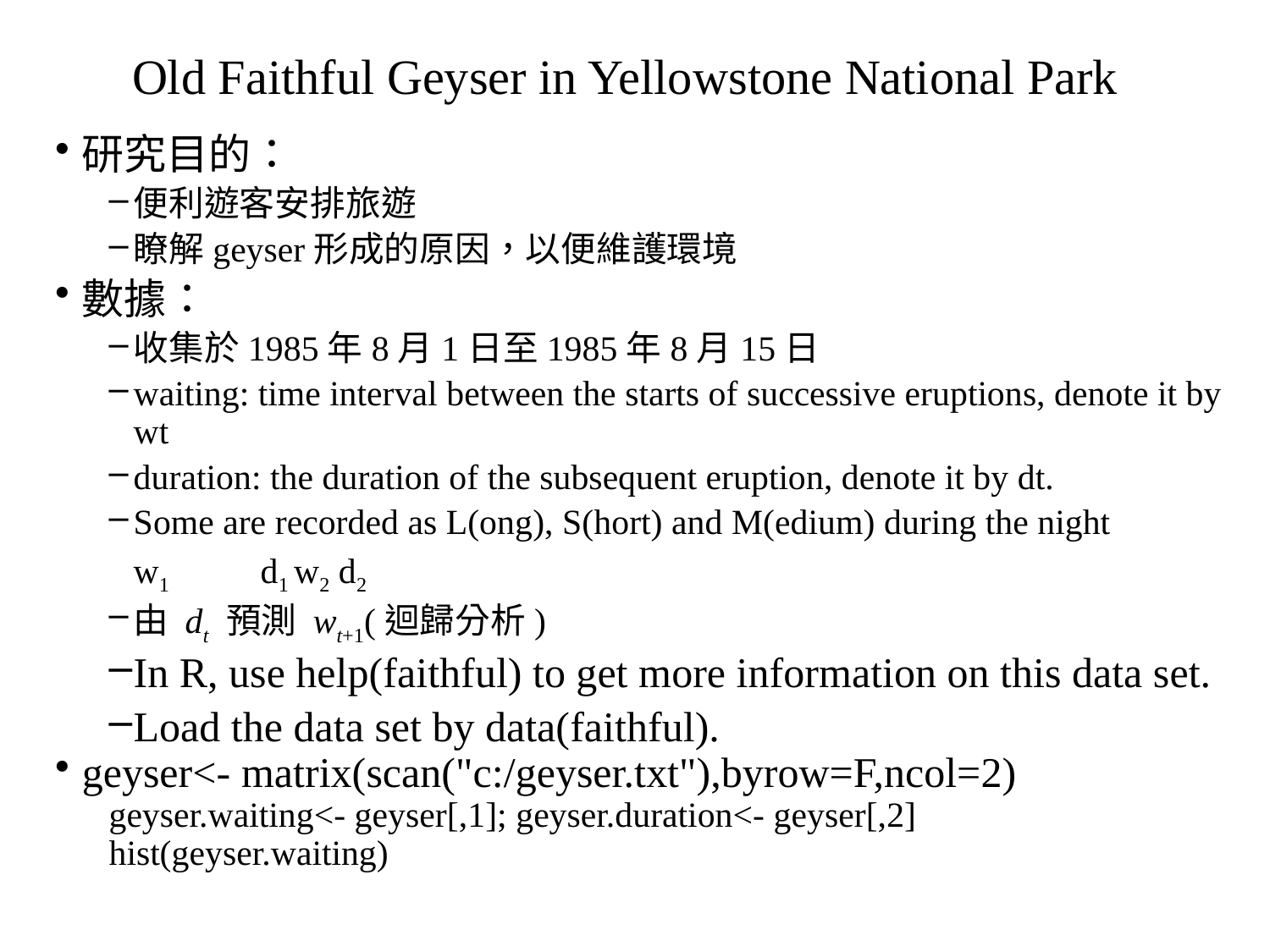

# Old Faithful Geyser in Yellowstone National Park
研究目的：
便利遊客安排旅遊
瞭解geyser形成的原因，以便維護環境
數據：
收集於1985年8月1日至1985年8月15日
waiting: time interval between the starts of successive eruptions, denote it by wt
duration: the duration of the subsequent eruption, denote it by dt.
Some are recorded as L(ong), S(hort) and M(edium) during the night
	w1	d1 w2 d2
由 dt 預測 wt+1(迴歸分析)
In R, use help(faithful) to get more information on this data set.
Load the data set by data(faithful).
geyser<- matrix(scan("c:/geyser.txt"),byrow=F,ncol=2)
geyser.waiting<- geyser[,1]; geyser.duration<- geyser[,2]
hist(geyser.waiting)